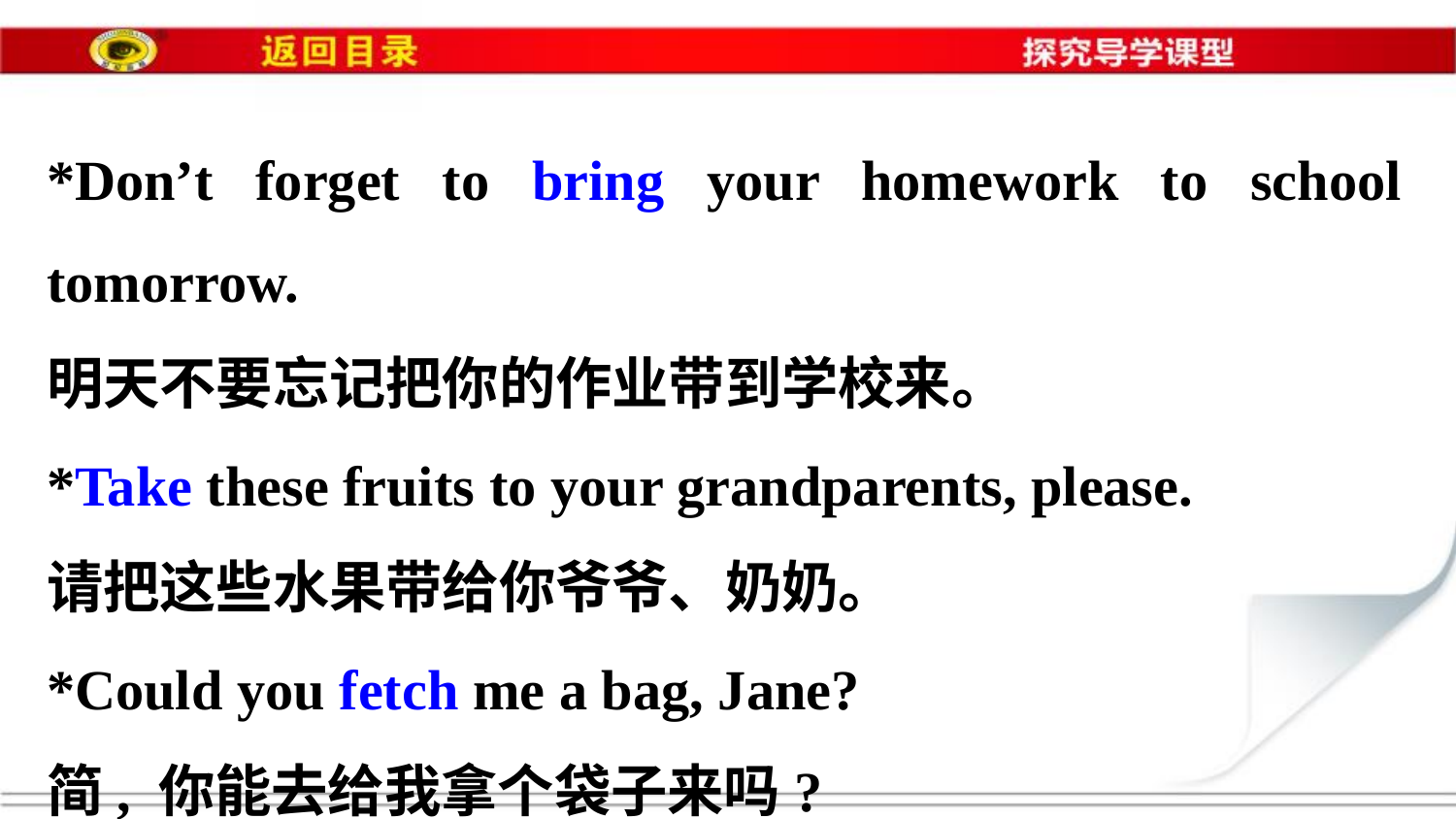

*Don’t forget to bring your homework to school tomorrow.
明天不要忘记把你的作业带到学校来。
*Take these fruits to your grandparents, please.
请把这些水果带给你爷爷、奶奶。
*Could you fetch me a bag, Jane?
简, 你能去给我拿个袋子来吗?